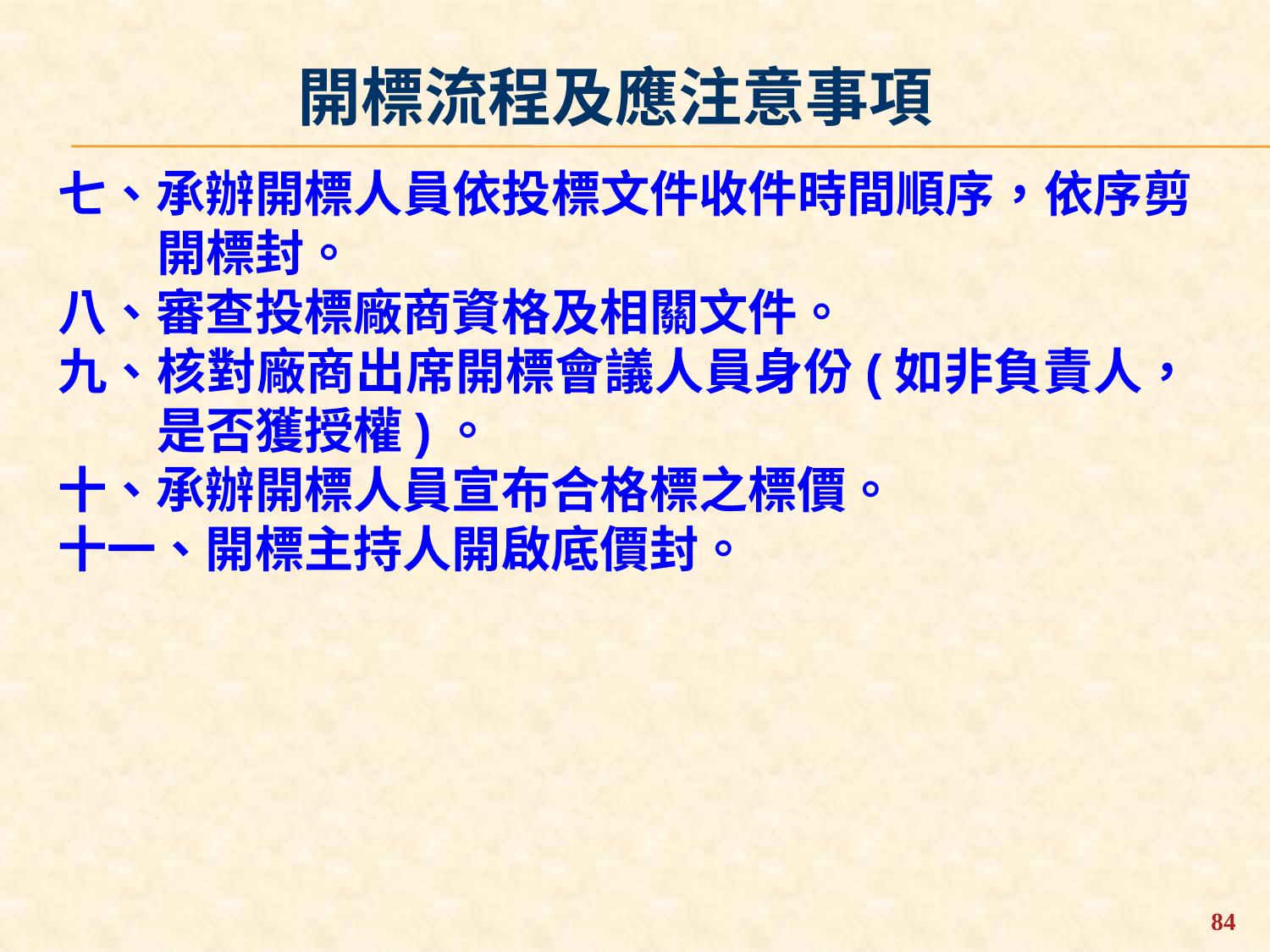

開標流程及應注意事項
七、承辦開標人員依投標文件收件時間順序，依序剪開標封。
八、審查投標廠商資格及相關文件。
九、核對廠商出席開標會議人員身份(如非負責人，是否獲授權)。
十、承辦開標人員宣布合格標之標價。
十一、開標主持人開啟底價封。
84